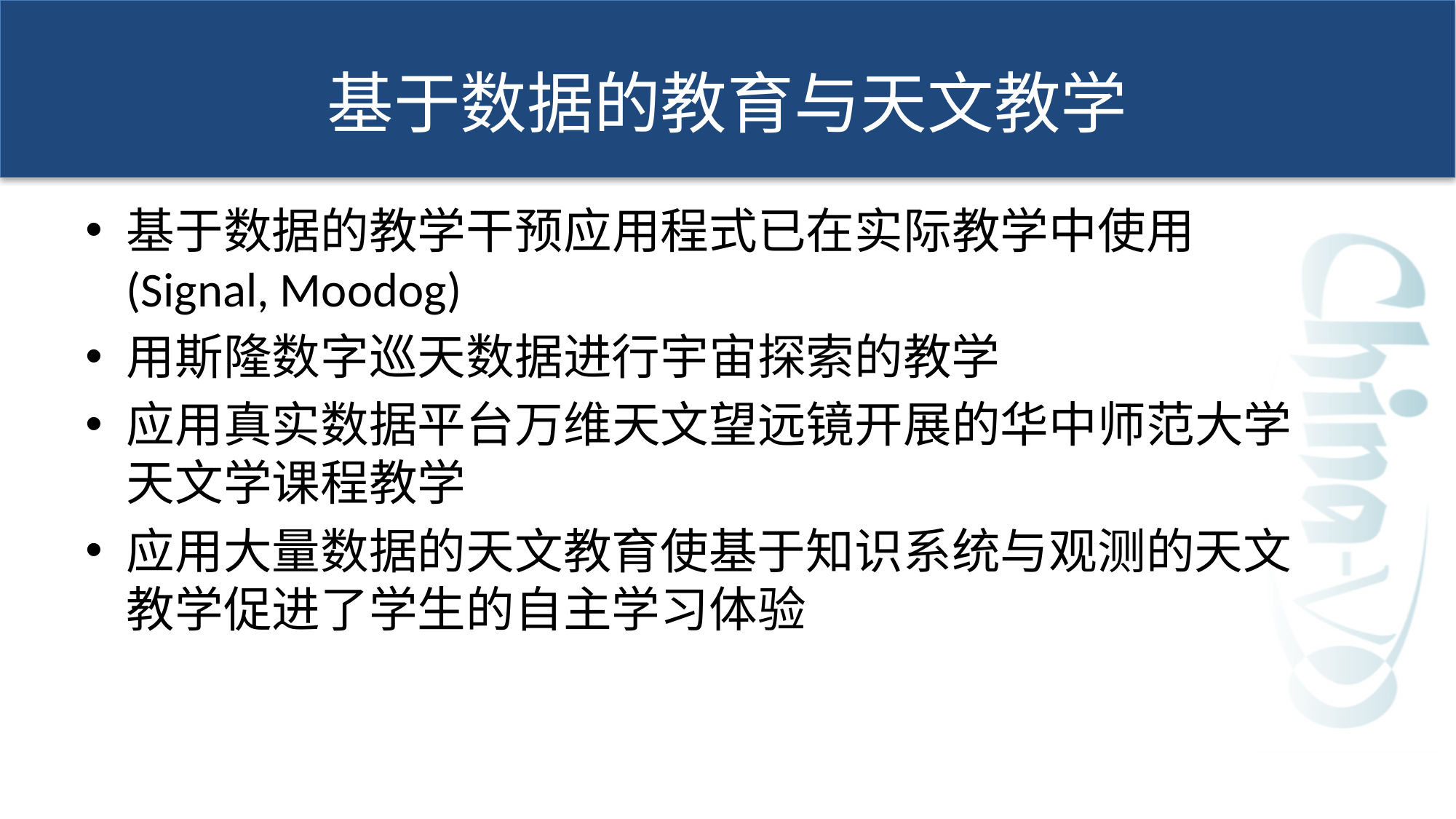

# 基于数据的教育与天文教学
基于数据的教学干预应用程式已在实际教学中使用(Signal, Moodog)
用斯隆数字巡天数据进行宇宙探索的教学
应用真实数据平台万维天文望远镜开展的华中师范大学天文学课程教学
应用大量数据的天文教育使基于知识系统与观测的天文教学促进了学生的自主学习体验